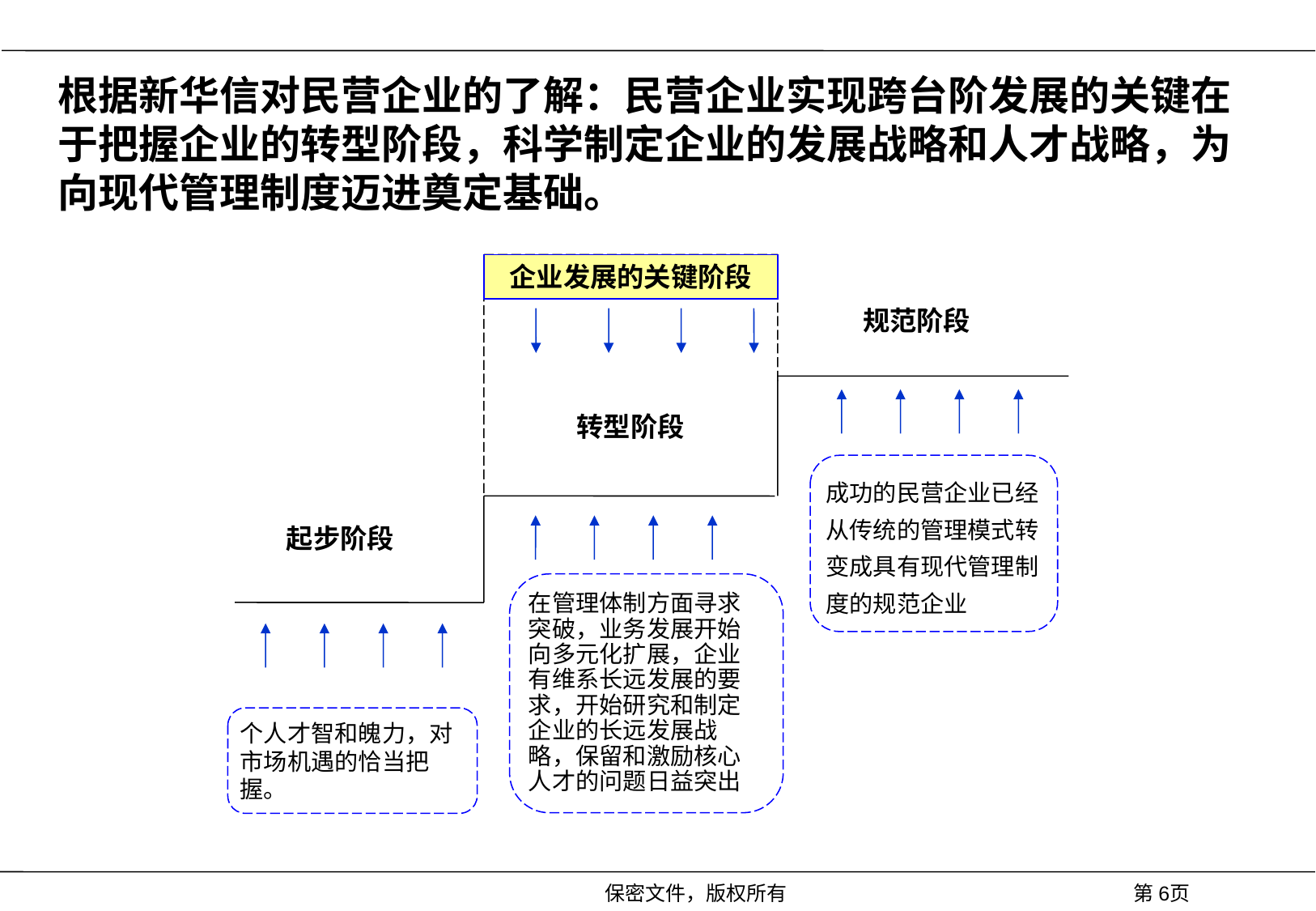

# 根据新华信对民营企业的了解：民营企业实现跨台阶发展的关键在于把握企业的转型阶段，科学制定企业的发展战略和人才战略，为向现代管理制度迈进奠定基础。

企业发展的关键阶段

规范阶段

转型阶段
成功的民营企业已经从传统的管理模式转变成具有现代管理制度的规范企业

起步阶段
在管理体制方面寻求突破，业务发展开始向多元化扩展，企业有维系长远发展的要求，开始研究和制定企业的长远发展战略，保留和激励核心人才的问题日益突出

个人才智和魄力，对市场机遇的恰当把握。